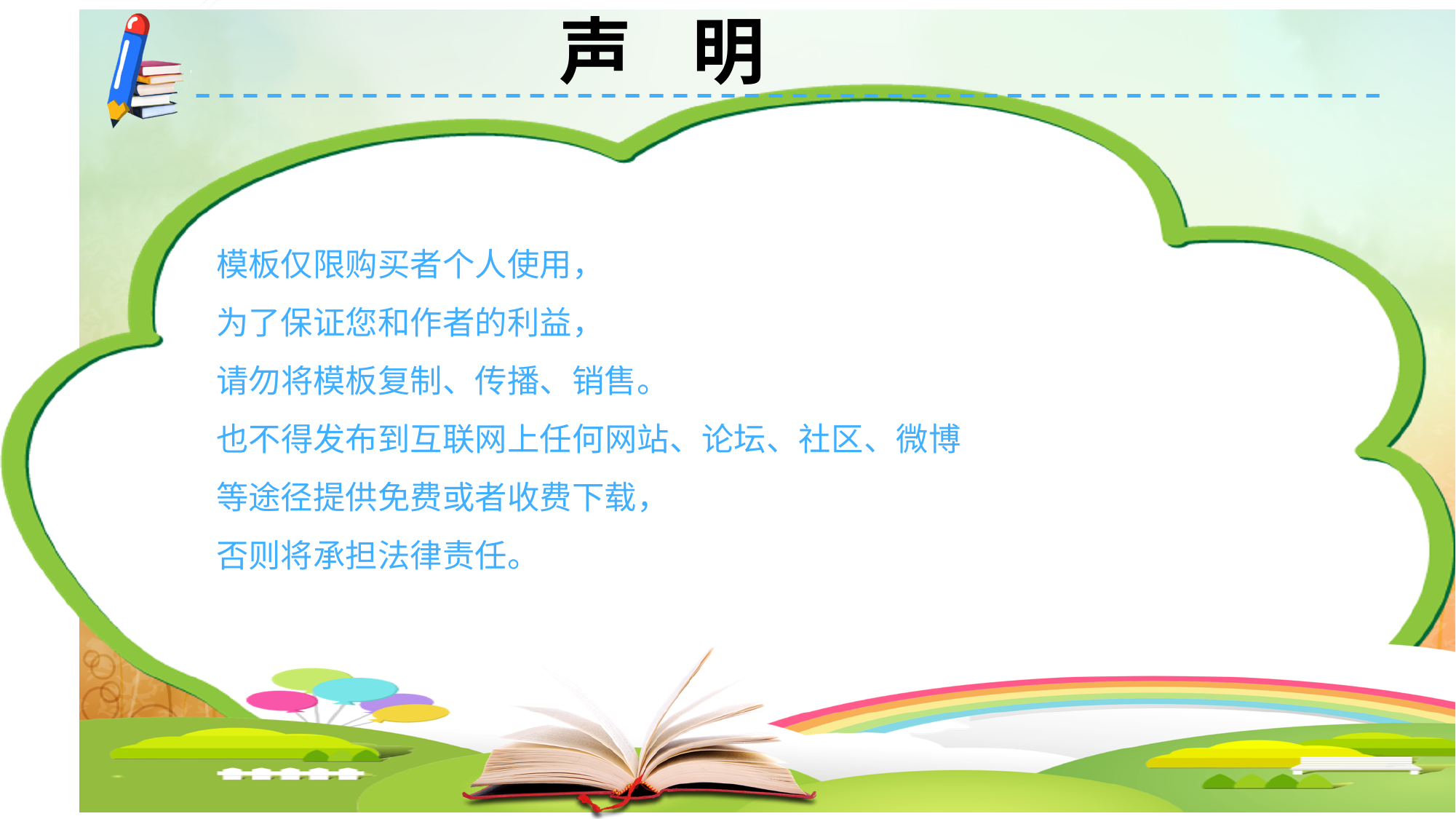

# 声  明
模板仅限购买者个人使用，
为了保证您和作者的利益，
请勿将模板复制、传播、销售。
也不得发布到互联网上任何网站、论坛、社区、微博等途径提供免费或者收费下载，
否则将承担法律责任。